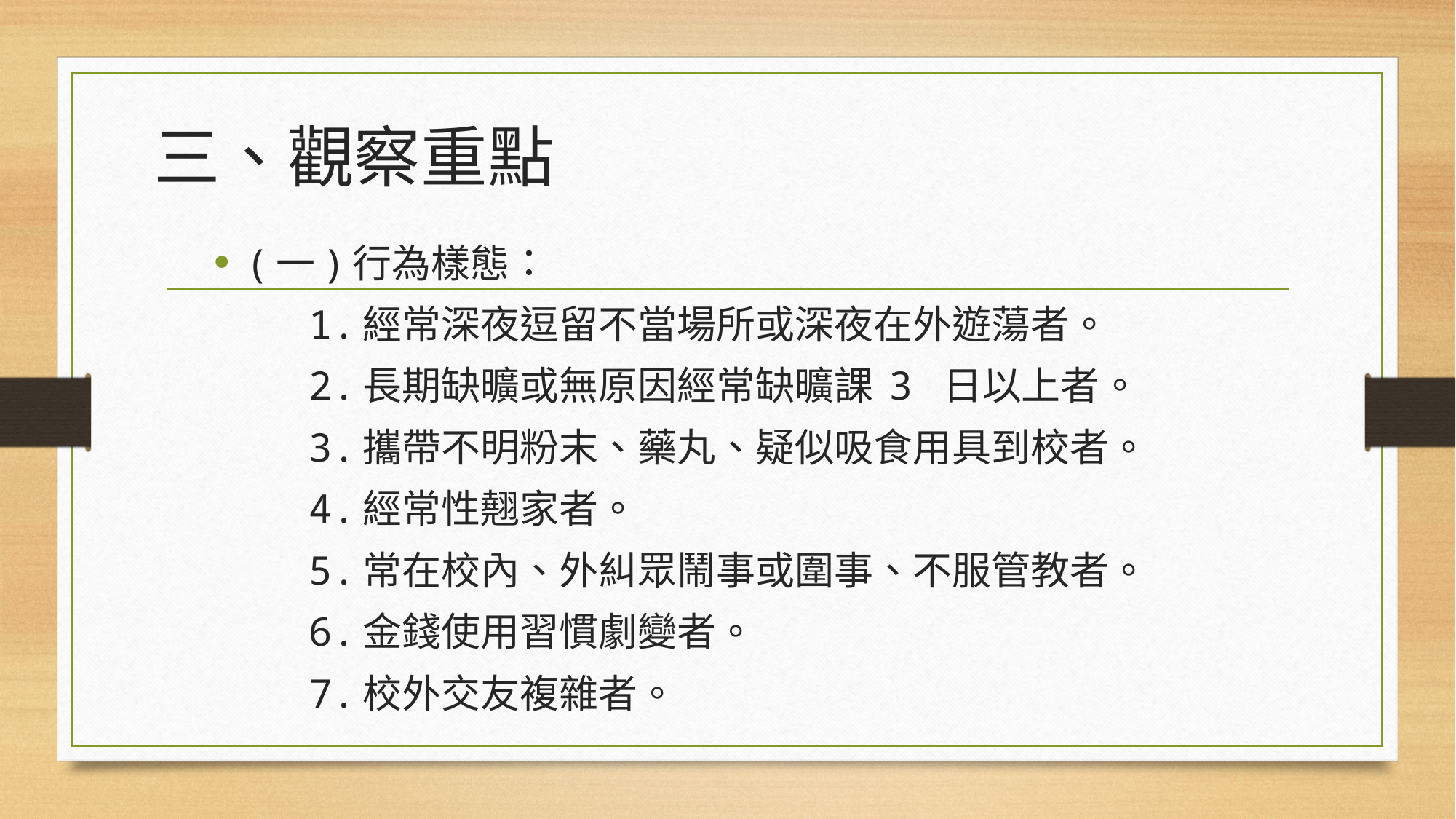

# 三、觀察重點
(一)行為樣態：
    1.經常深夜逗留不當場所或深夜在外遊蕩者。
    2.長期缺曠或無原因經常缺曠課 3 日以上者。
    3.攜帶不明粉末、藥丸、疑似吸食用具到校者。
    4.經常性翹家者。
    5.常在校內、外糾眾鬧事或圍事、不服管教者。
    6.金錢使用習慣劇變者。
    7.校外交友複雜者。